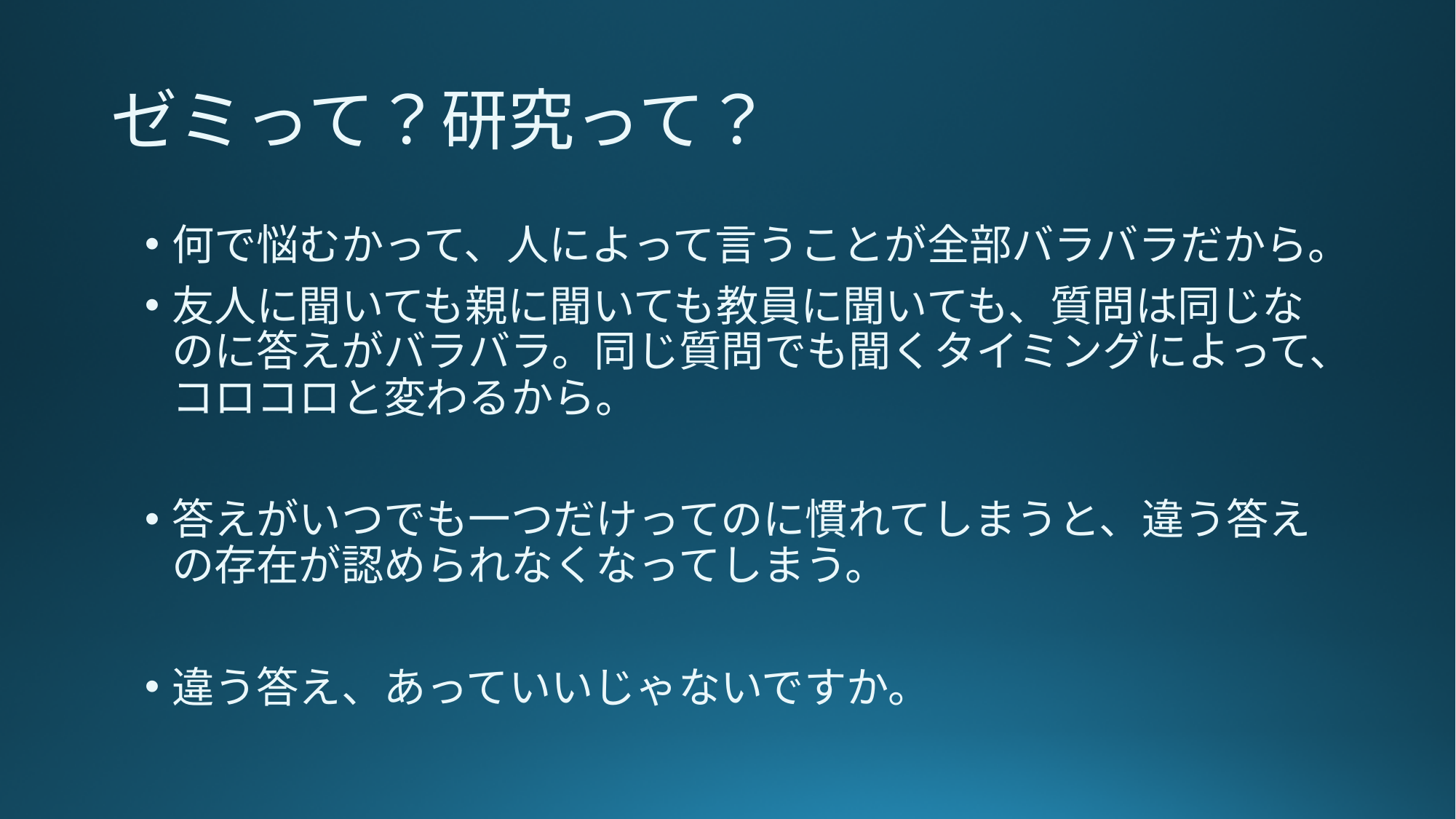

# ゼミって？研究って？
何で悩むかって、人によって言うことが全部バラバラだから。
友人に聞いても親に聞いても教員に聞いても、質問は同じなのに答えがバラバラ。同じ質問でも聞くタイミングによって、コロコロと変わるから。

答えがいつでも一つだけってのに慣れてしまうと、違う答えの存在が認められなくなってしまう。

違う答え、あっていいじゃないですか。